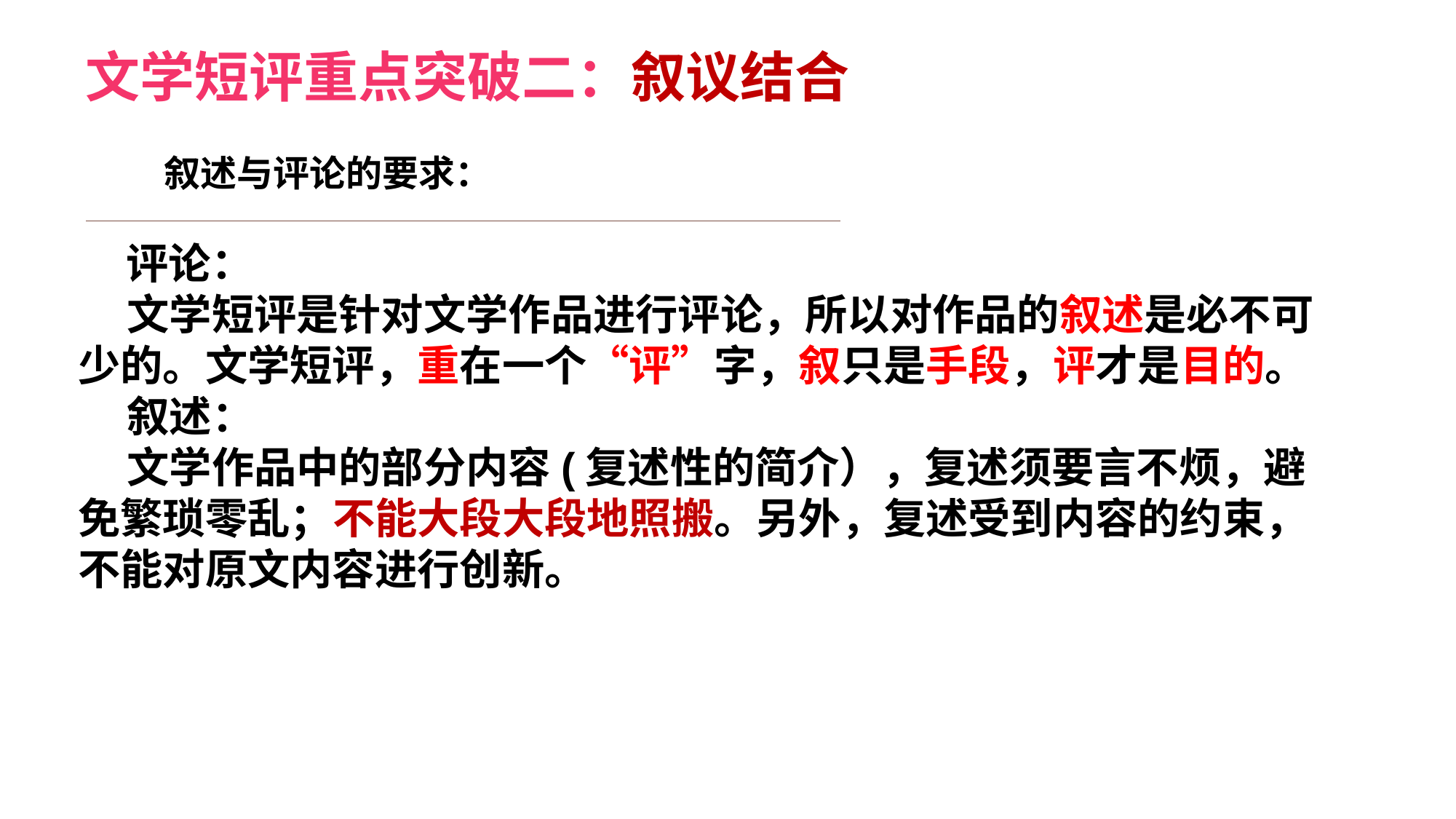

文学短评重点突破二：叙议结合
叙述与评论的要求：
    评论：
    文学短评是针对文学作品进行评论，所以对作品的叙述是必不可少的。文学短评，重在一个“评”字，叙只是手段，评才是目的。
    叙述：
    文学作品中的部分内容(复述性的简介），复述须要言不烦，避免繁琐零乱；不能大段大段地照搬。另外，复述受到内容的约束，不能对原文内容进行创新。